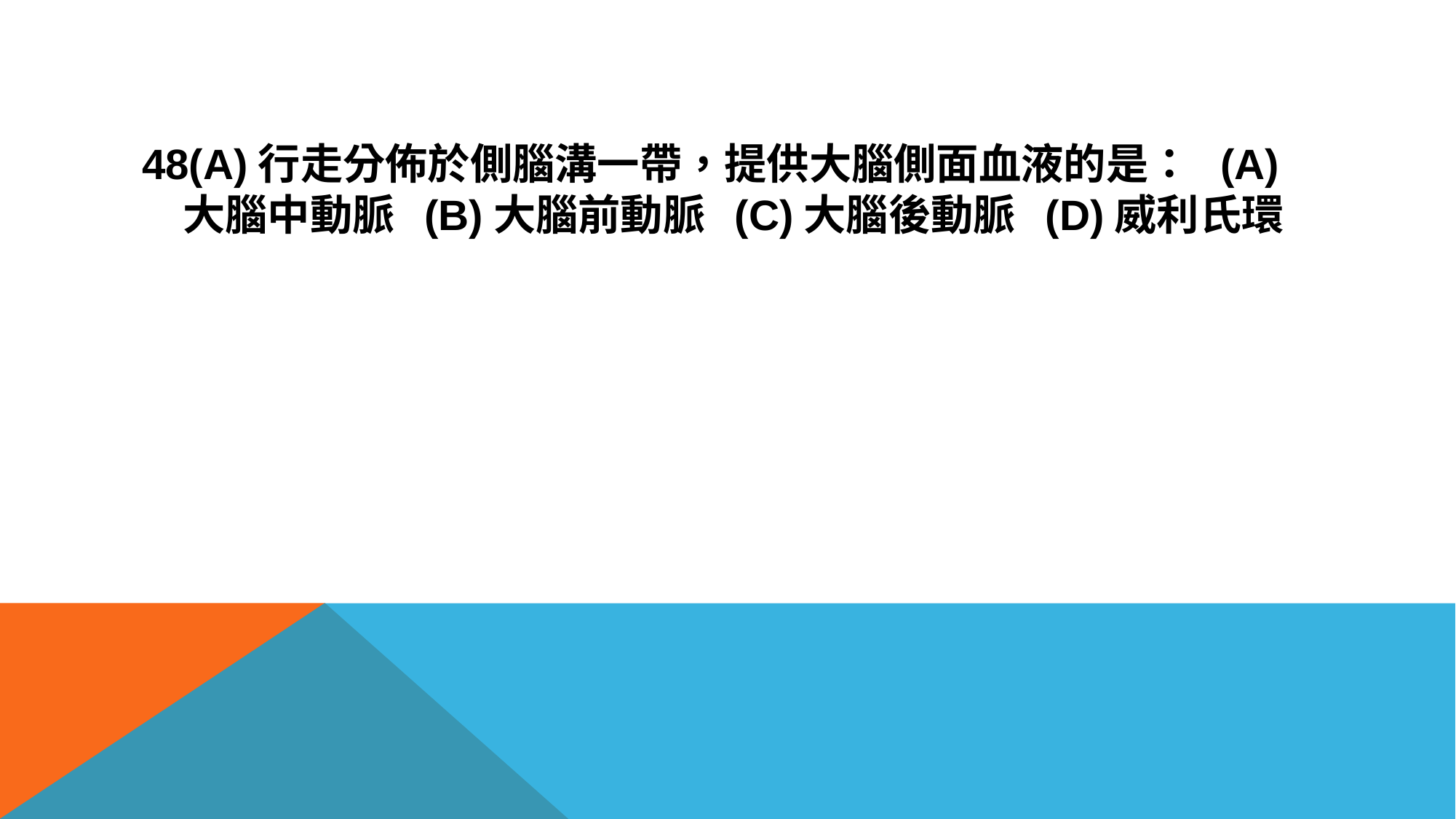

#
48(A)行走分佈於側腦溝一帶，提供大腦側面血液的是：  (A)大腦中動脈  (B)大腦前動脈  (C)大腦後動脈  (D)威利氏環